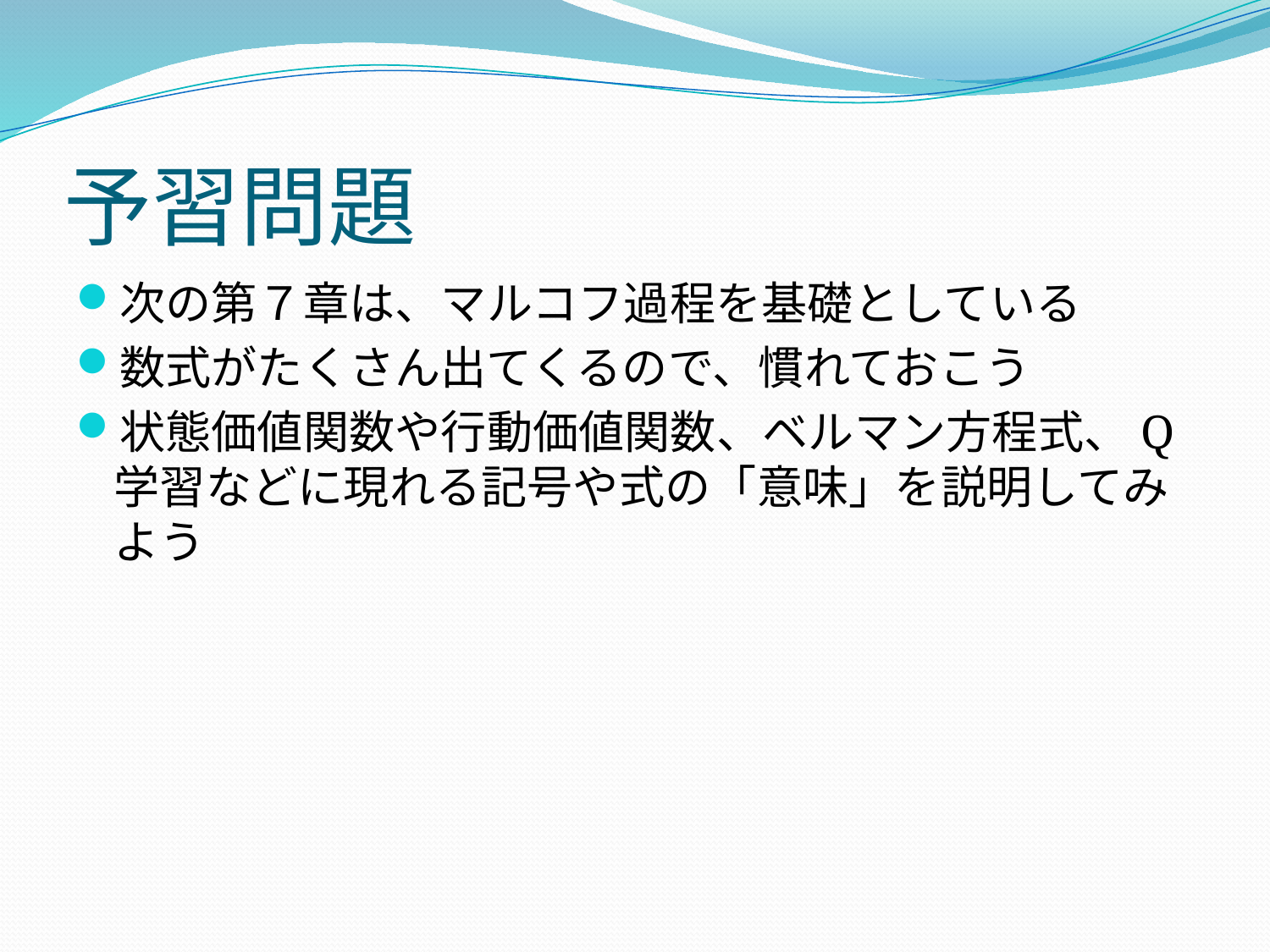

# 予習問題
次の第７章は、マルコフ過程を基礎としている
数式がたくさん出てくるので、慣れておこう
状態価値関数や行動価値関数、ベルマン方程式、Q学習などに現れる記号や式の「意味」を説明してみよう